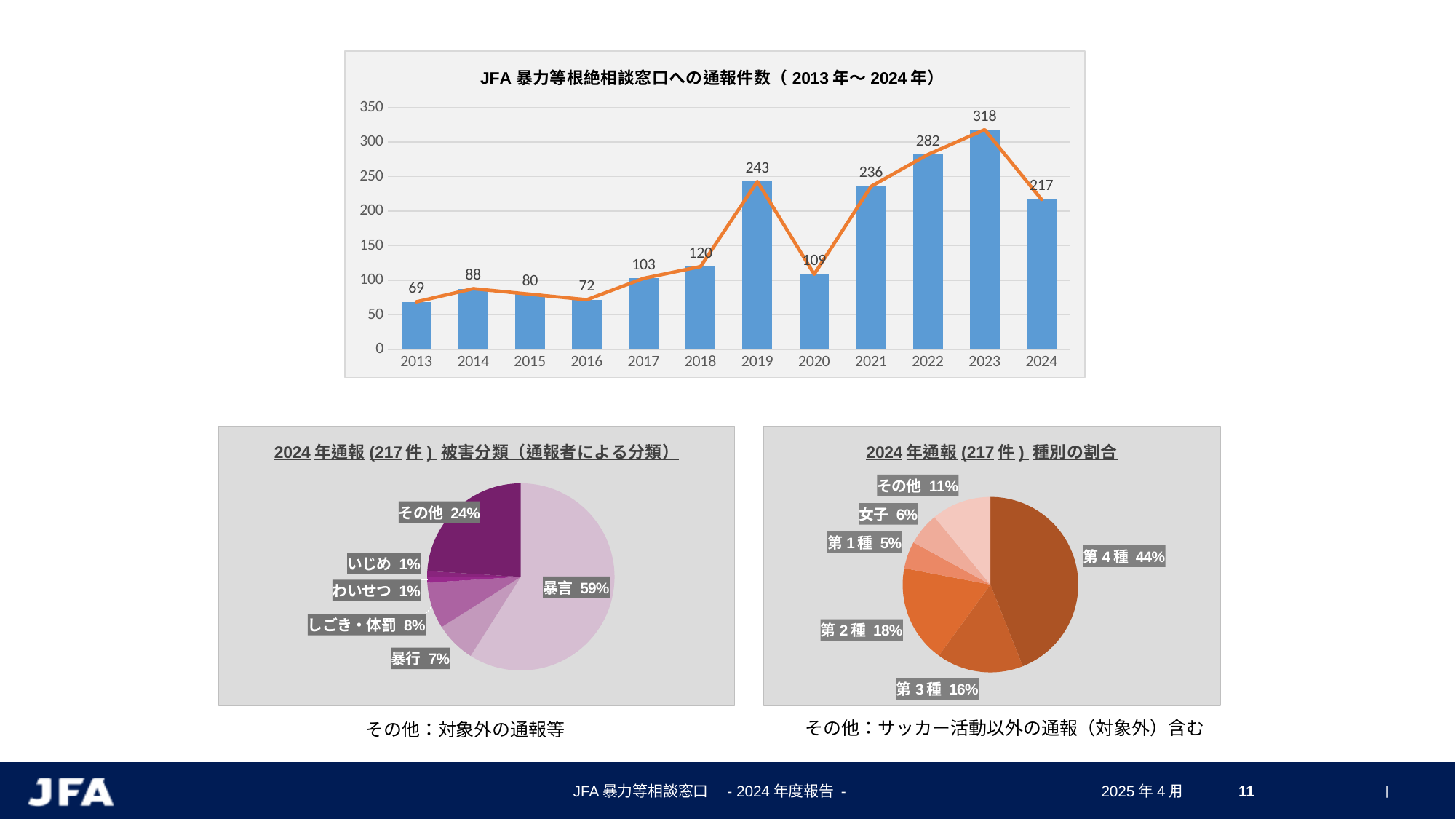

### Chart: JFA暴力等根絶相談窓口への通報件数（2013年～2024年）

| Category |  |  |
|---|---|---|
| 2013 | 69.0 | 69.0 |
| 2014 | 88.0 | 88.0 |
| 2015 | 80.0 | 80.0 |
| 2016 | 72.0 | 72.0 |
| 2017 | 103.0 | 103.0 |
| 2018 | 120.0 | 120.0 |
| 2019 | 243.0 | 243.0 |
| 2020 | 109.0 | 109.0 |
| 2021 | 236.0 | 236.0 |
| 2022 | 282.0 | 282.0 |
| 2023 | 318.0 | 318.0 |
| 2024 | 217.0 | 217.0 |

### Chart: 2024年通報(217件) 被害分類（通報者による分類）

| Category |  |
|---|---|
| 暴言 | 0.59 |
| 暴行 | 0.07 |
| しごき・体罰 | 0.08 |
| わいせつ | 0.01 |
| いじめ | 0.01 |
| その他 | 0.24 |

### Chart: 2024年通報(217件) 種別の割合

| Category |  |
|---|---|
| 第4種 | 0.44 |
| 第3種 | 0.16 |
| 第2種 | 0.18 |
| 第1種 | 0.05 |
| 女子 | 0.06 |
| その他 | 0.11 |
11
その他：サッカー活動以外の通報（対象外）含む
その他：対象外の通報等
JFA暴力等相談窓口　- 2024年度報告 -
2025年4月
11